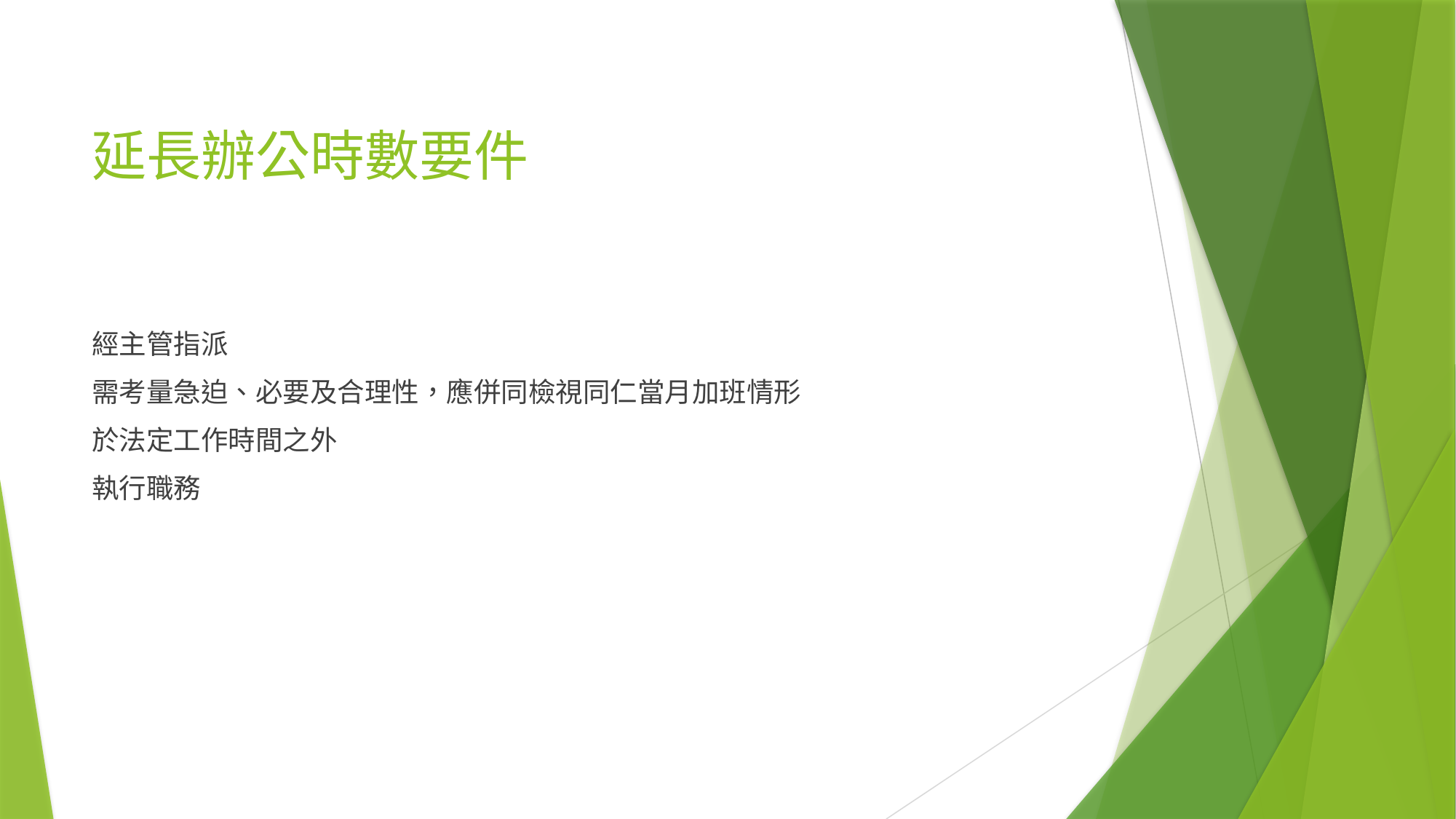

# 延長辦公時數要件
經主管指派
需考量急迫、必要及合理性，應併同檢視同仁當月加班情形
於法定工作時間之外
執行職務